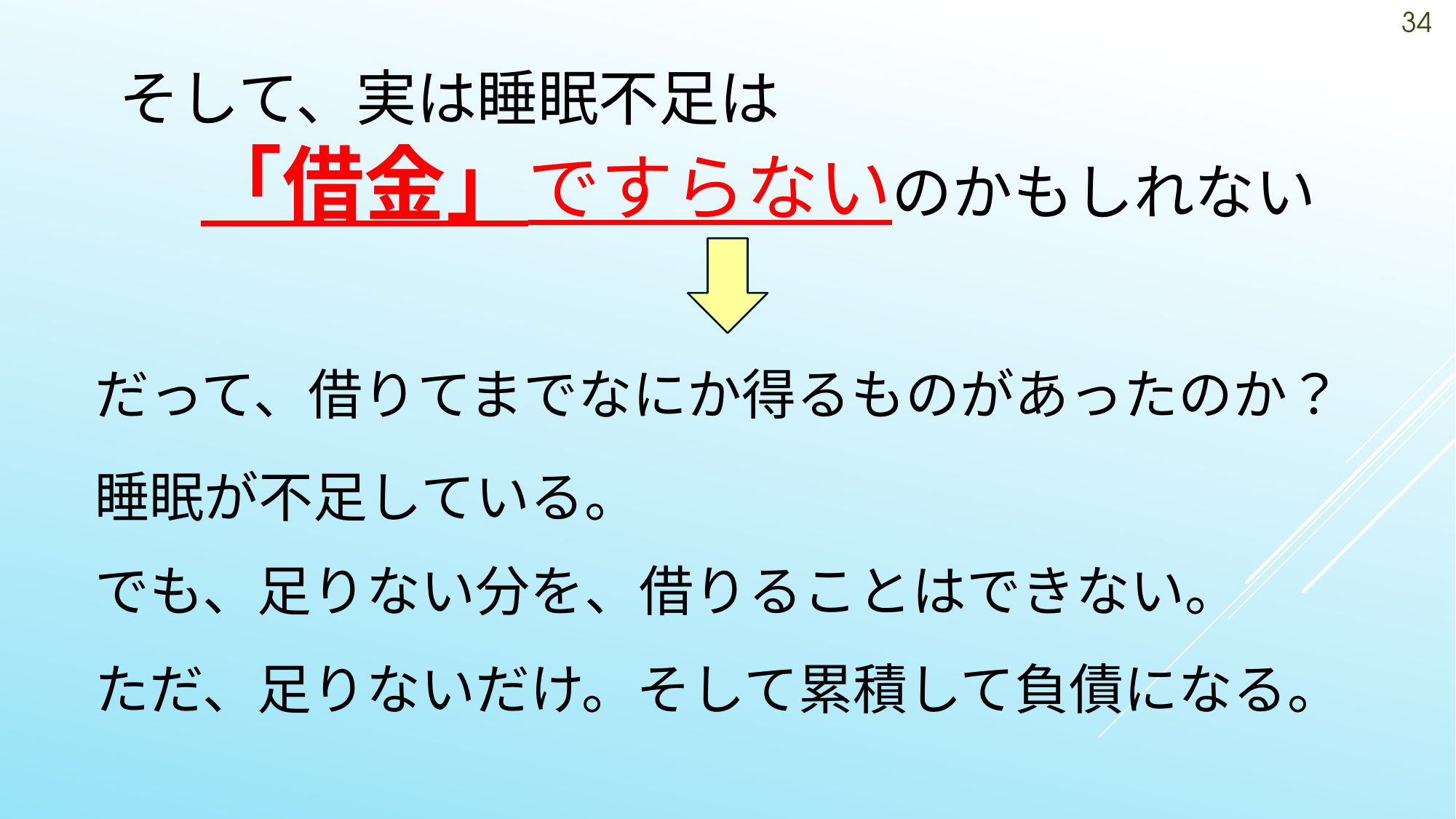

34
そして、実は睡眠不足は
　「借金」ですらないのかもしれない

だって、借りてまでなにか得るものがあったのか？

睡眠が不足している。

でも、足りない分を、借りることはできない。

ただ、足りないだけ。そして累積して負債になる。